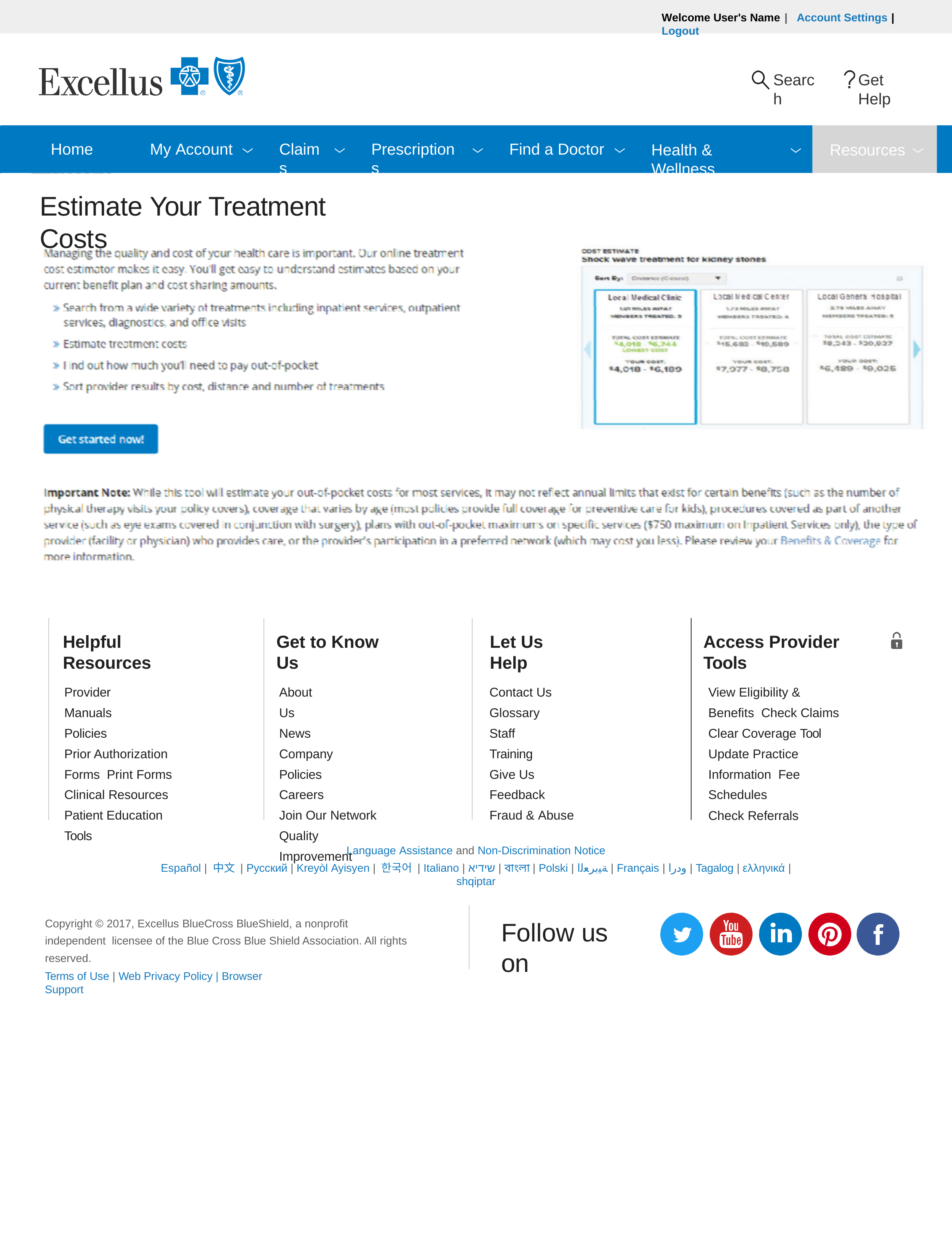

Welcome User's Name	|	Account Settings	|	Logout

Search
Get Help

Home	My Account	Claims	Prescriptions	Find a Doctor	Health & Wellness	Resources
Home
My Account
Claims
Prescriptions
Find a Doctor
Health & Wellness
Resources

Estimate Your Treatment Costs

Helpful Resources
Provider Manuals  Policies
Prior Authorization Forms  Print Forms
Clinical Resources  Patient Education Tools
Get to Know Us
About Us  News
Company Policies  Careers
Join Our Network  Quality Improvement
Let Us Help
Contact Us  Glossary  Staff Training
Give Us Feedback  Fraud & Abuse
Access Provider Tools
View Eligibility & Benefits  Check Claims
Clear Coverage Tool  Update Practice Information  Fee Schedules
Check Referrals

Language Assistance and Non-Discrimination Notice
Español | 中文 | Pусский | Kreyòl Ayisyen | 한국어 | Italiano | שידיא | বাংলা | Polski | ﺔﻴﺑﺮﻌﻟا | Français | ودرا | Tagalog | ελληνικά | shqiptar

Copyright © 2017, Excellus BlueCross BlueShield, a nonprofit independent  licensee of the Blue Cross Blue Shield Association. All rights reserved.

Follow us on

Terms of Use | Web Privacy Policy | Browser Support